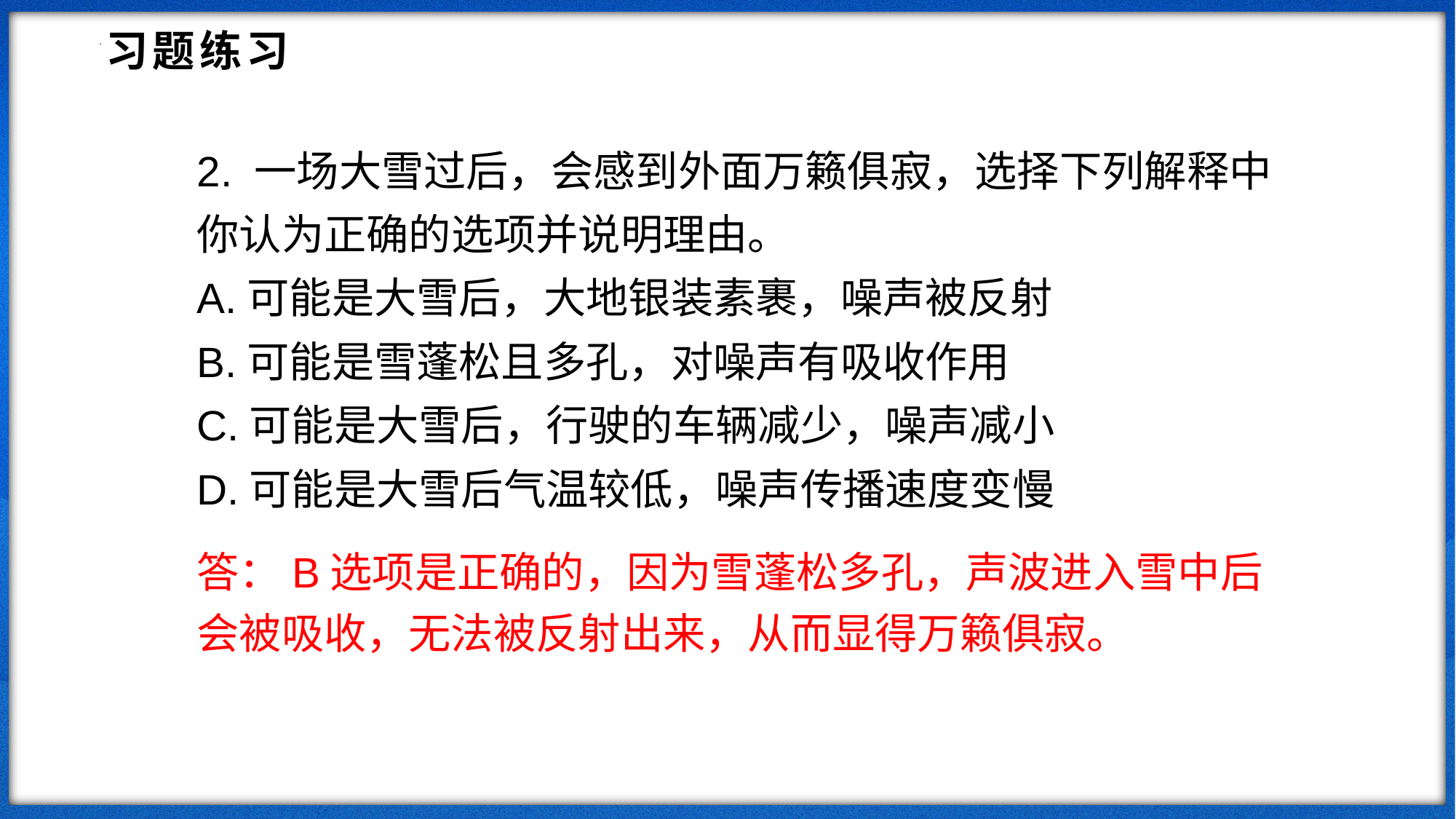

习题练习
2. 一场大雪过后，会感到外面万籁俱寂，选择下列解释中你认为正确的选项并说明理由。
A.可能是大雪后，大地银装素裹，噪声被反射
B.可能是雪蓬松且多孔，对噪声有吸收作用
C.可能是大雪后，行驶的车辆减少，噪声减小
D.可能是大雪后气温较低，噪声传播速度变慢
答：B选项是正确的，因为雪蓬松多孔，声波进入雪中后会被吸收，无法被反射出来，从而显得万籁俱寂。